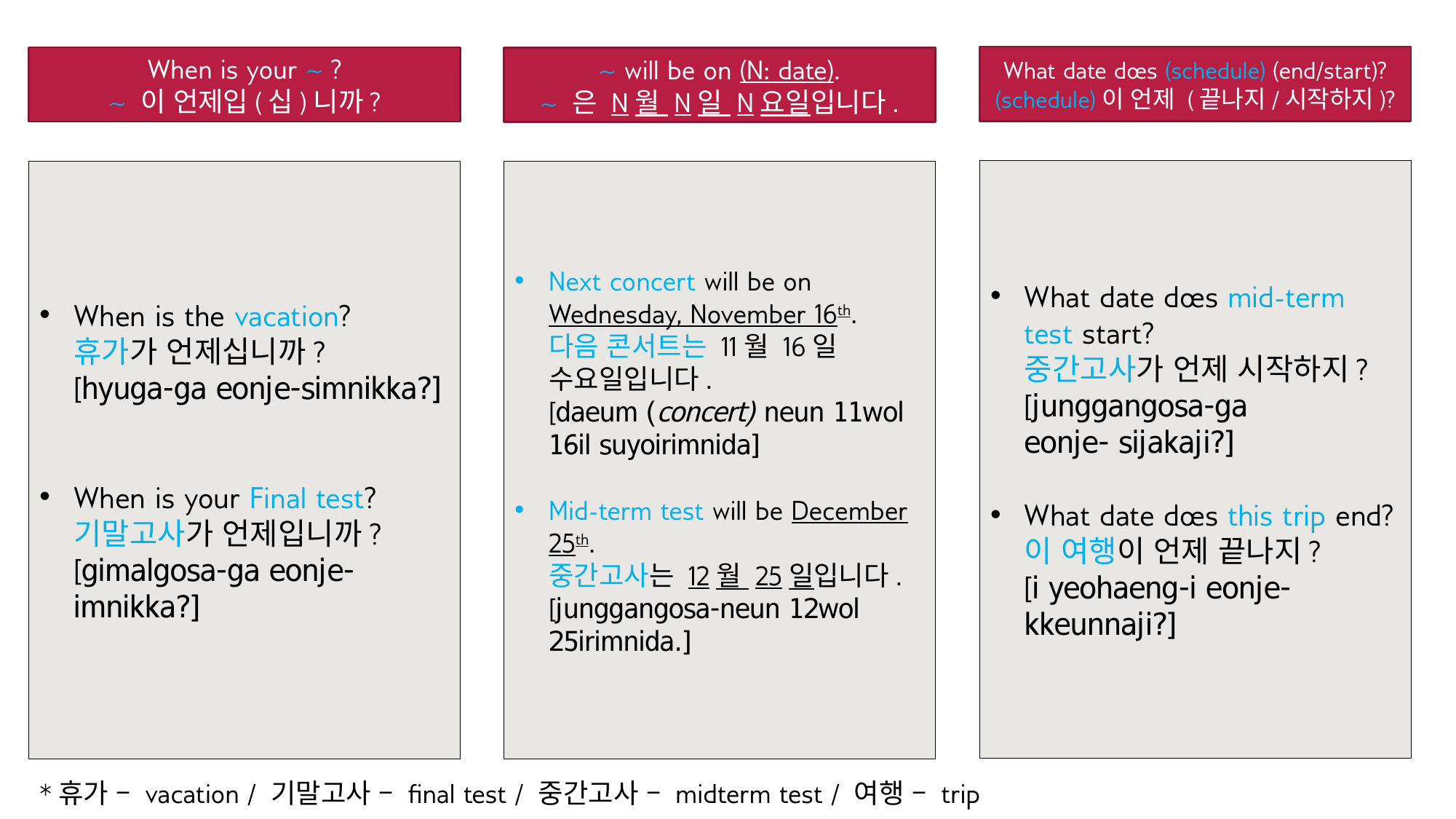

What date does (schedule) (end/start)?
(schedule)이 언제 (끝나지/시작하지)?
When is your ~ ?
~ 이 언제입(십)니까?
~ will be on (N: date).
~ 은 N월 N일 N요일입니다.
# Key sentences - time & date
What date does mid-term test start?
중간고사가 언제 시작하지?
[junggangosa-ga
eonje- sijakaji?]
What date does this trip end?
이 여행이 언제 끝나지?
[i yeohaeng-i eonje- kkeunnaji?]
When is the vacation?
휴가가 언제십니까?
[hyuga-ga eonje-simnikka?]

When is your Final test?
기말고사가 언제입니까?
[gimalgosa-ga eonje-imnikka?]
Next concert will be on Wednesday, November 16th.
다음 콘서트는 11월 16일 수요일입니다.
[daeum (concert) neun 11wol 16il suyoirimnida]
Mid-term test will be December 25th.
중간고사는 12월 25일입니다.
[junggangosa-neun 12wol 25irimnida.]
*휴가 – vacation / 기말고사 – final test / 중간고사 – midterm test / 여행 – trip